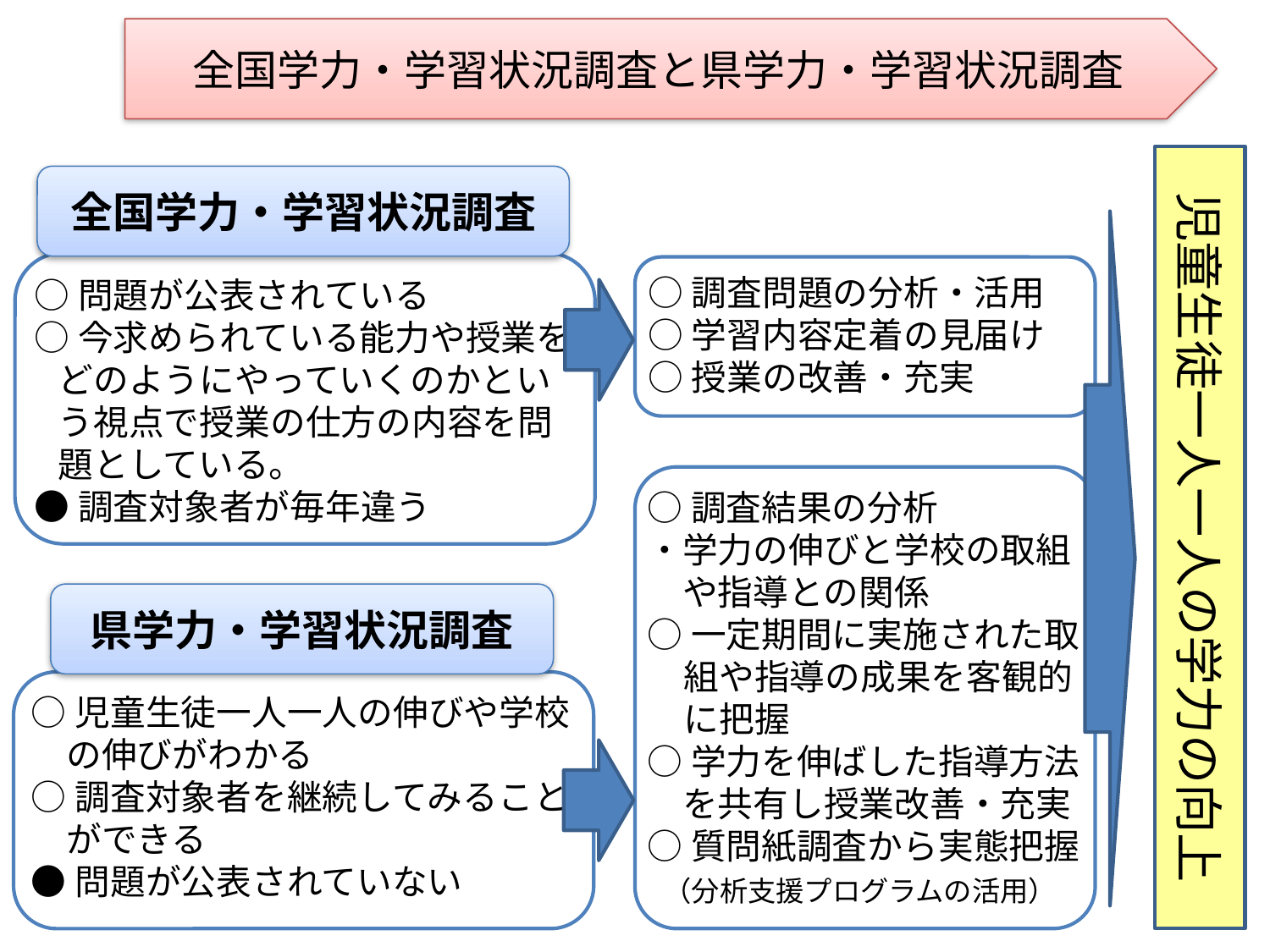

全国学力・学習状況調査と県学力・学習状況調査
児童生徒一人一人の学力の向上
全国学力・学習状況調査

○問題が公表されている
○今求められている能力や授業をどのようにやっていくのかという視点で授業の仕方の内容を問題としている。
●調査対象者が毎年違う
○調査問題の分析・活用
○学習内容定着の見届け
○授業の改善・充実

○調査結果の分析
・学力の伸びと学校の取組
　や指導との関係
○一定期間に実施された取組や指導の成果を客観的に把握
○学力を伸ばした指導方法
　を共有し授業改善・充実
○質問紙調査から実態把握
 （分析支援プログラムの活用）
県学力・学習状況調査
○児童生徒一人一人の伸びや学校
　の伸びがわかる
○調査対象者を継続してみること
　ができる
●問題が公表されていない

２６